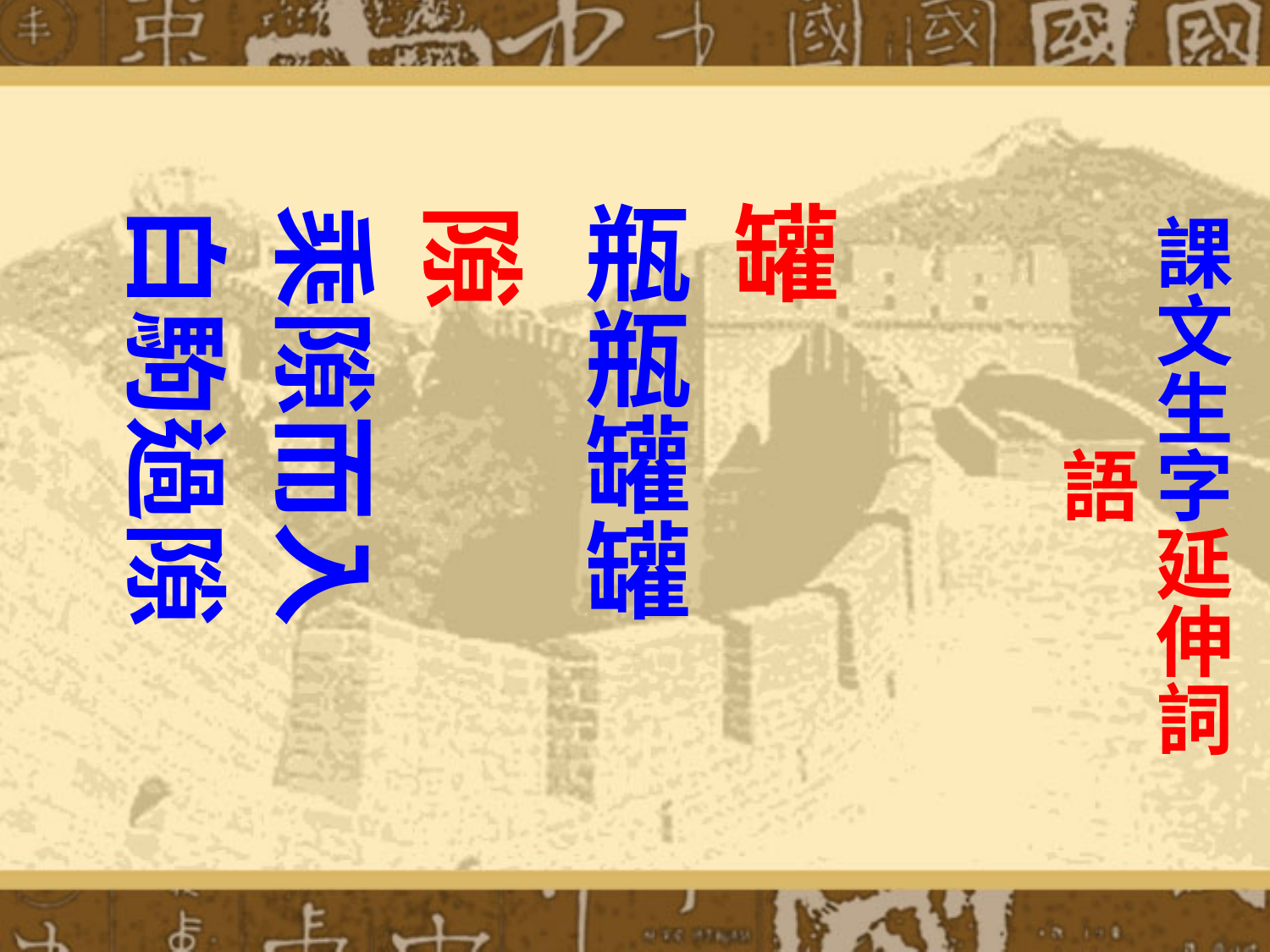

# 課文生字延伸詞語
罐
瓶瓶罐罐
隙
乘隙而入
白駒過隙